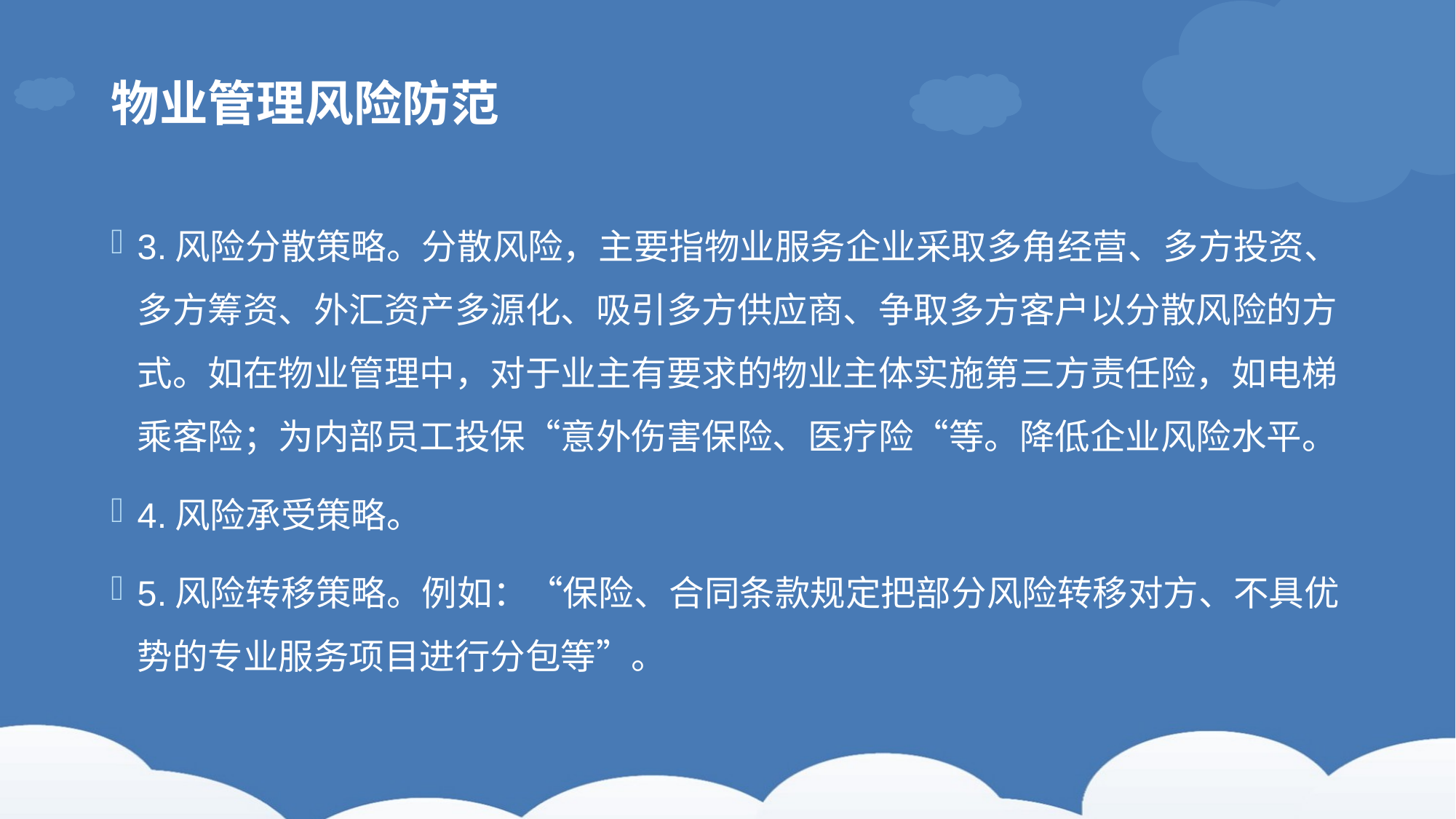

# 物业管理风险防范
3.风险分散策略。分散风险，主要指物业服务企业采取多角经营、多方投资、多方筹资、外汇资产多源化、吸引多方供应商、争取多方客户以分散风险的方式。如在物业管理中，对于业主有要求的物业主体实施第三方责任险，如电梯乘客险；为内部员工投保“意外伤害保险、医疗险“等。降低企业风险水平。
4.风险承受策略。
5.风险转移策略。例如：“保险、合同条款规定把部分风险转移对方、不具优势的专业服务项目进行分包等”。